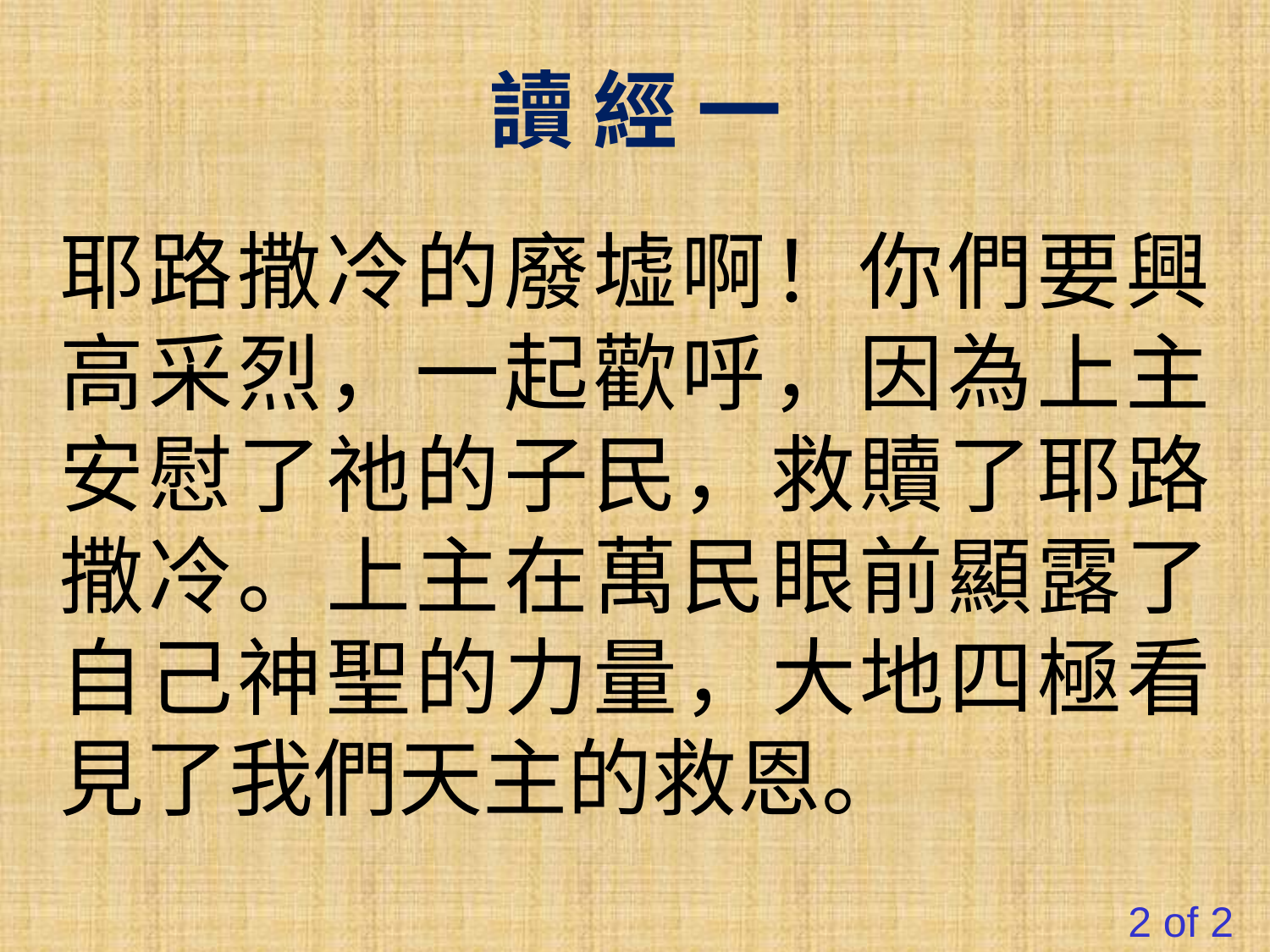

讀 經 一

耶路撒冷的廢墟啊！你們要興高采烈，一起歡呼，因為上主安慰了祂的子民，救贖了耶路撒冷。上主在萬民眼前顯露了自己神聖的力量，大地四極看見了我們天主的救恩。
#
2 of 2